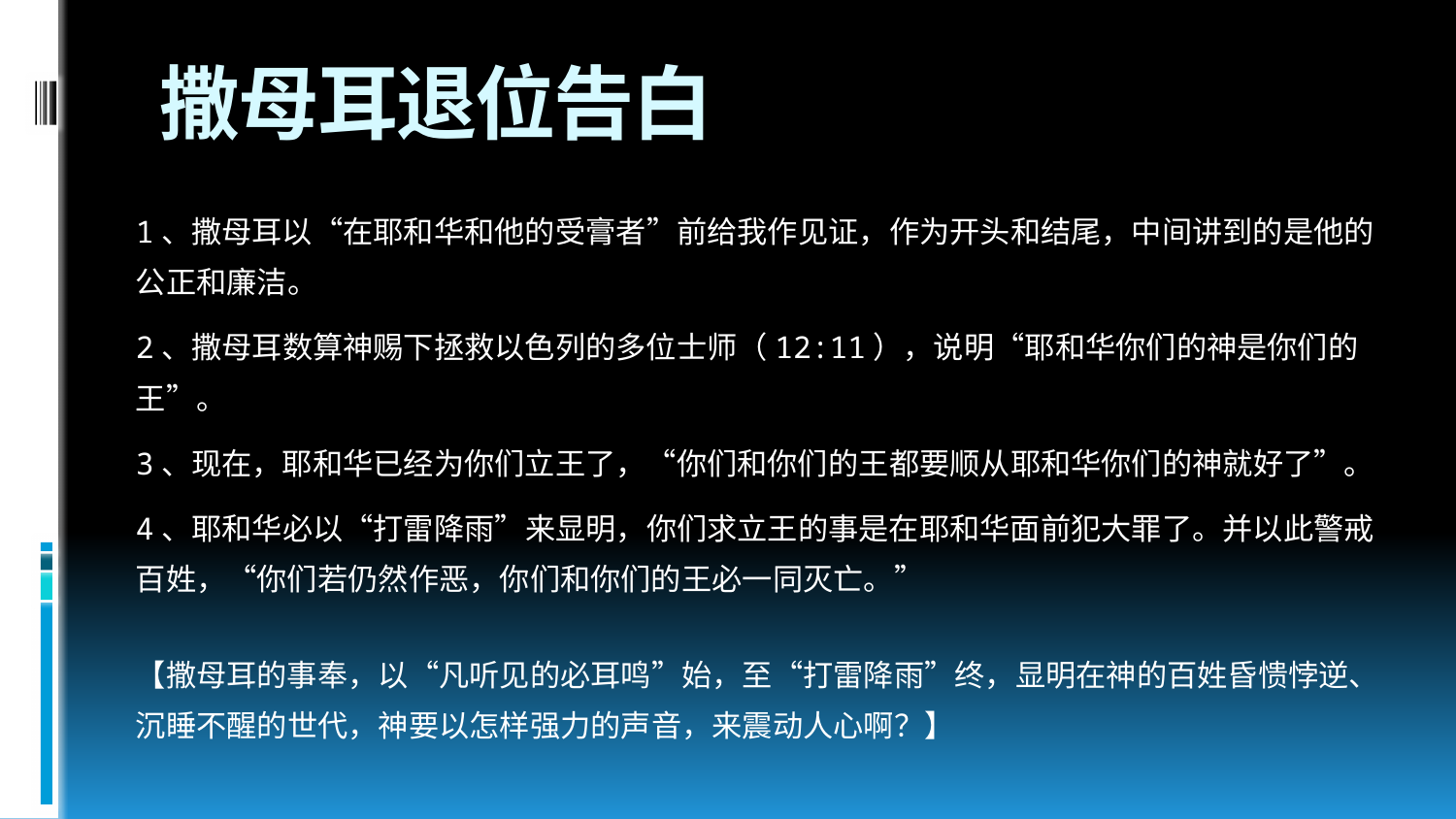

# 撒母耳退位告白
1、撒母耳以“在耶和华和他的受膏者”前给我作见证，作为开头和结尾，中间讲到的是他的公正和廉洁。
2、撒母耳数算神赐下拯救以色列的多位士师（12:11），说明“耶和华你们的神是你们的王”。
3、现在，耶和华已经为你们立王了，“你们和你们的王都要顺从耶和华你们的神就好了”。
4、耶和华必以“打雷降雨”来显明，你们求立王的事是在耶和华面前犯大罪了。并以此警戒百姓，“你们若仍然作恶，你们和你们的王必一同灭亡。”

【撒母耳的事奉，以“凡听见的必耳鸣”始，至“打雷降雨”终，显明在神的百姓昏愦悖逆、沉睡不醒的世代，神要以怎样强力的声音，来震动人心啊？】